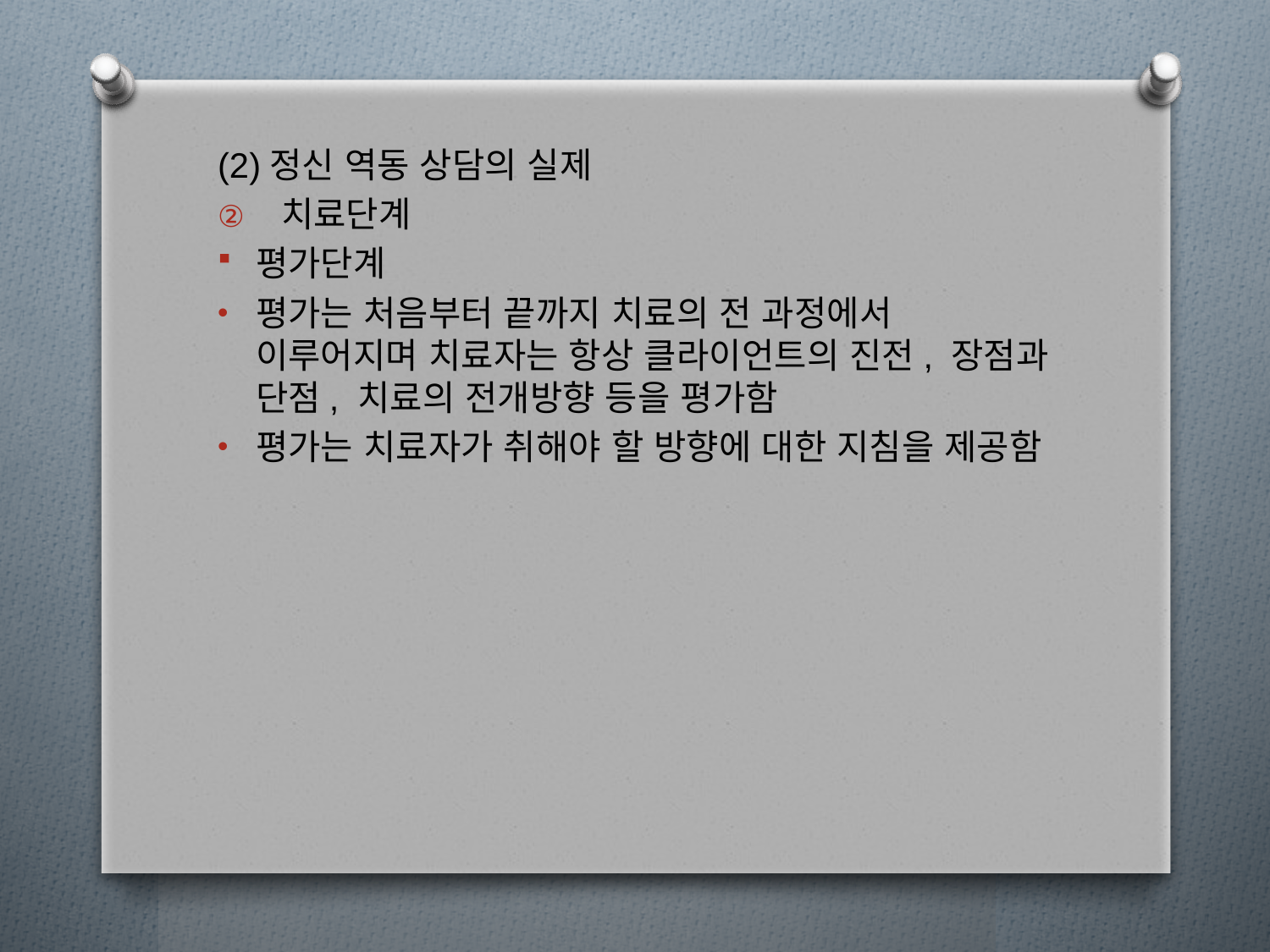

(2)정신 역동 상담의 실제
치료단계
평가단계
평가는 처음부터 끝까지 치료의 전 과정에서 이루어지며 치료자는 항상 클라이언트의 진전, 장점과 단점, 치료의 전개방향 등을 평가함
평가는 치료자가 취해야 할 방향에 대한 지침을 제공함